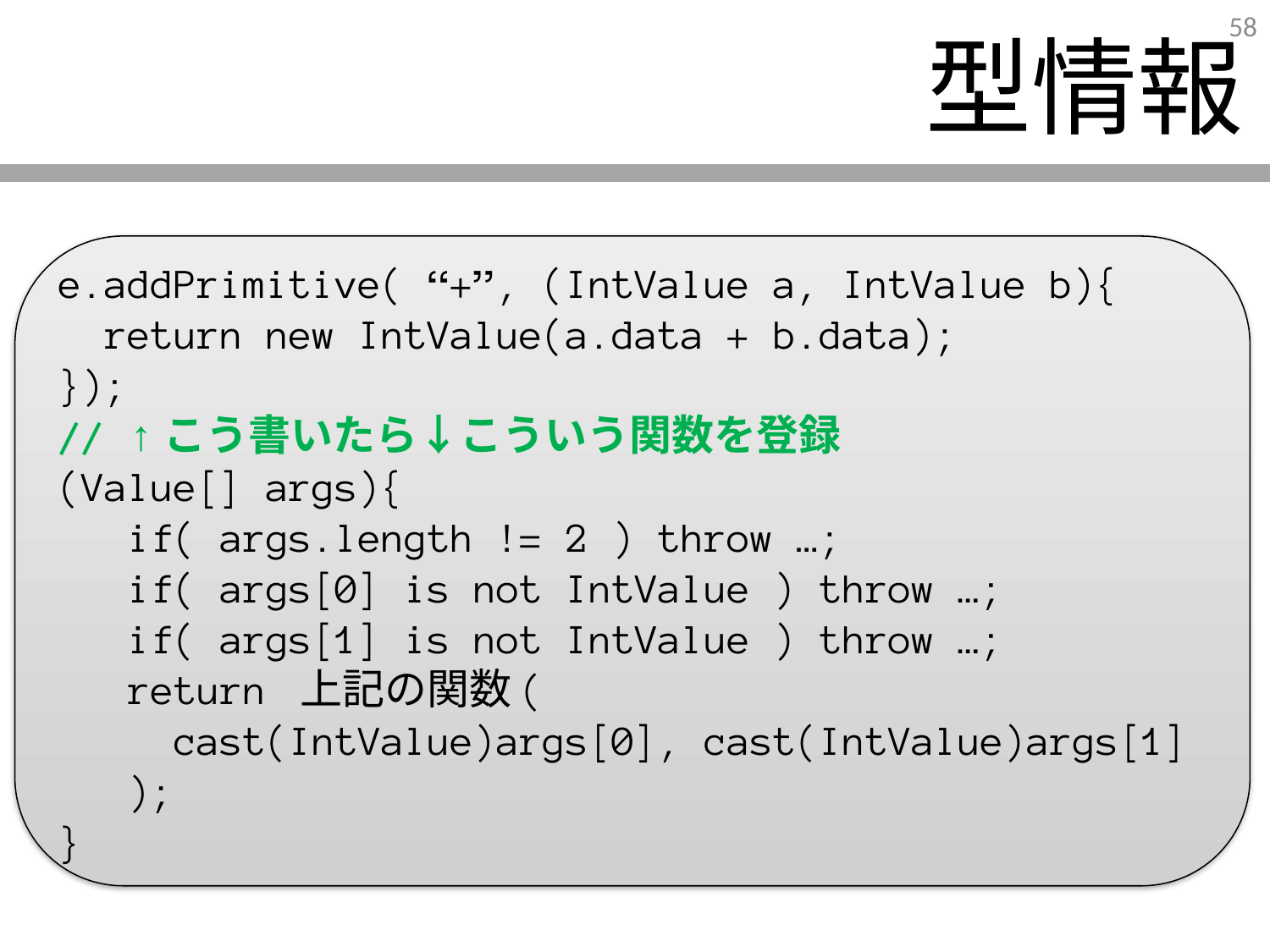

# 型情報

e.addPrimitive( “+”, (IntValue a, IntValue b){
  return new IntValue(a.data + b.data);
});
// ↑こう書いたら↓こういう関数を登録
(Value[] args){
   if( args.length != 2 ) throw …;
   if( args[0] is not IntValue ) throw …;
   if( args[1] is not IntValue ) throw …;
   return 上記の関数(
     cast(IntValue)args[0], cast(IntValue)args[1]
   );
}